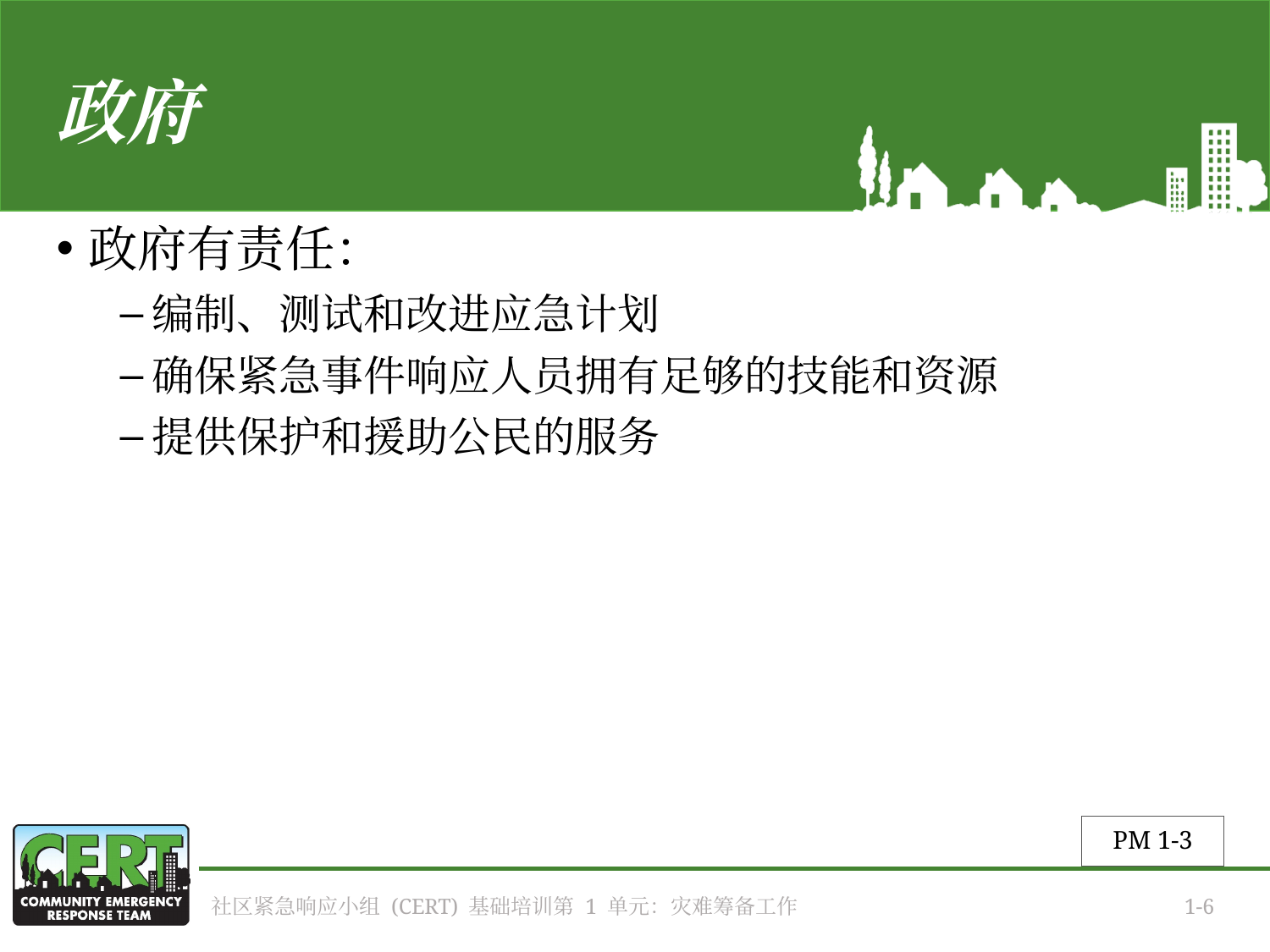

# 政府
政府有责任：
编制、测试和改进应急计划
确保紧急事件响应人员拥有足够的技能和资源
提供保护和援助公民的服务

PM 1-3
社区紧急响应小组 (CERT) 基础培训第 1 单元：灾难筹备工作
1-6